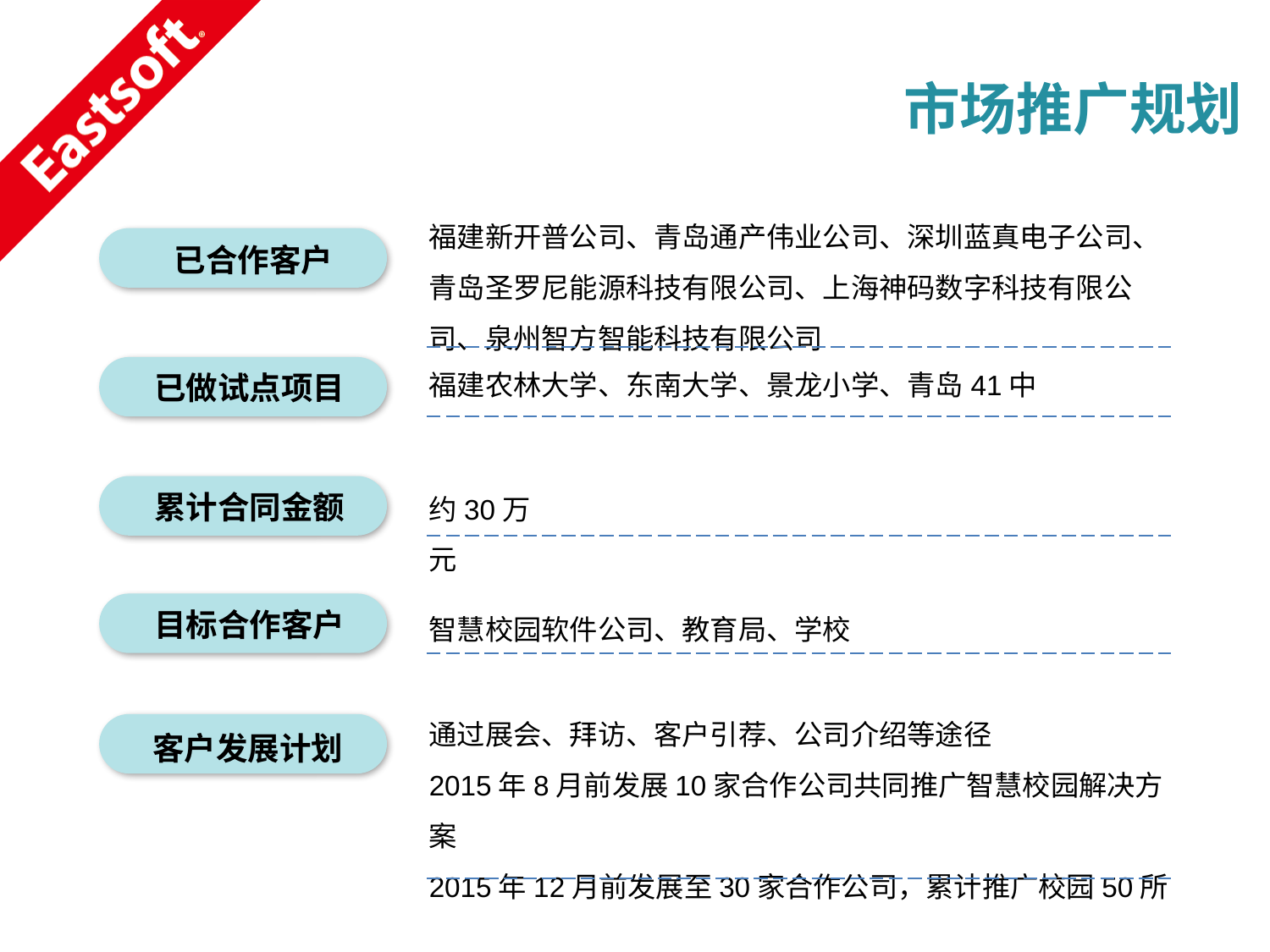

市场推广规划
福建新开普公司、青岛通产伟业公司、深圳蓝真电子公司、青岛圣罗尼能源科技有限公司、上海神码数字科技有限公司、泉州智方智能科技有限公司

已合作客户
福建农林大学、东南大学、景龙小学、青岛41中

已做试点项目
约30万元

累计合同金额
智慧校园软件公司、教育局、学校

目标合作客户
通过展会、拜访、客户引荐、公司介绍等途径
2015年8月前发展10家合作公司共同推广智慧校园解决方案
2015年12月前发展至30家合作公司，累计推广校园50所

客户发展计划